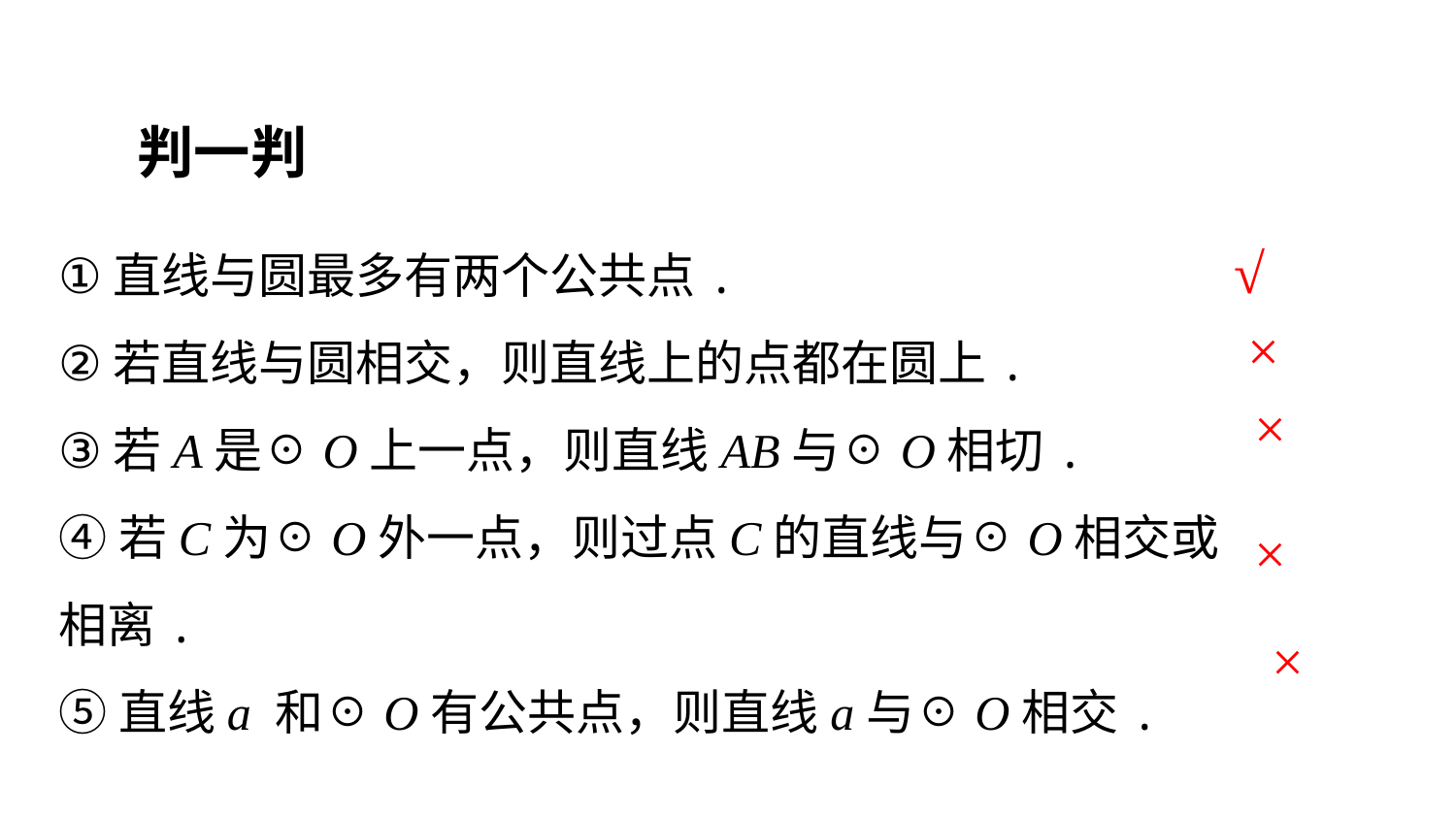

判一判
直线与圆最多有两个公共点.
若直线与圆相交，则直线上的点都在圆上.
若A是☉O上一点，则直线AB与☉O相切.
④若C为☉O外一点，则过点C的直线与☉O相交或相离.
⑤直线a 和☉O有公共点，则直线a与☉O相交.
√
×
×
×
×